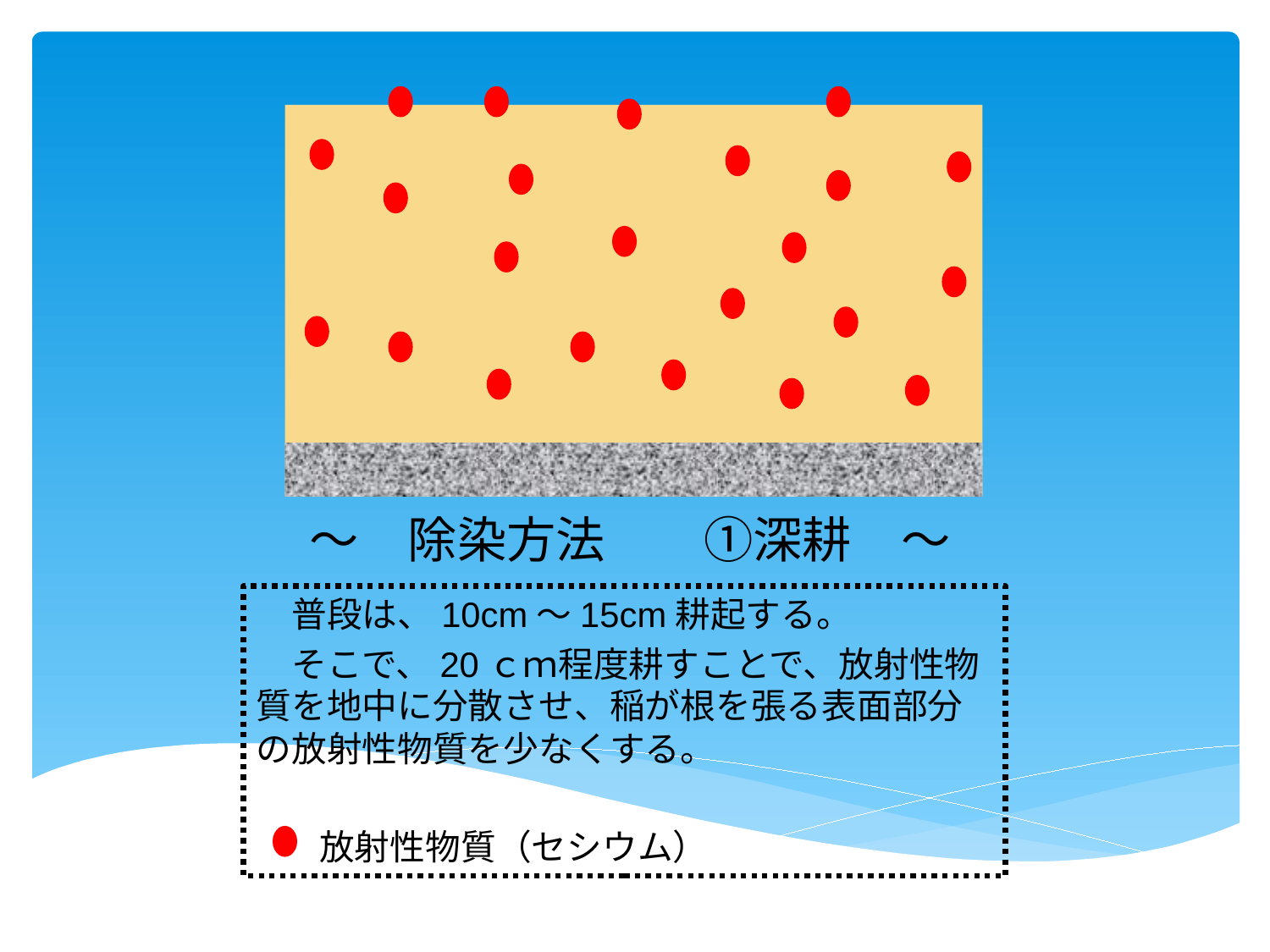

# ～　除染方法　　①深耕　～
　普段は、10cm～15cm耕起する。
　そこで、20ｃｍ程度耕すことで、放射性物質を地中に分散させ、稲が根を張る表面部分の放射性物質を少なくする。

       放射性物質（セシウム）